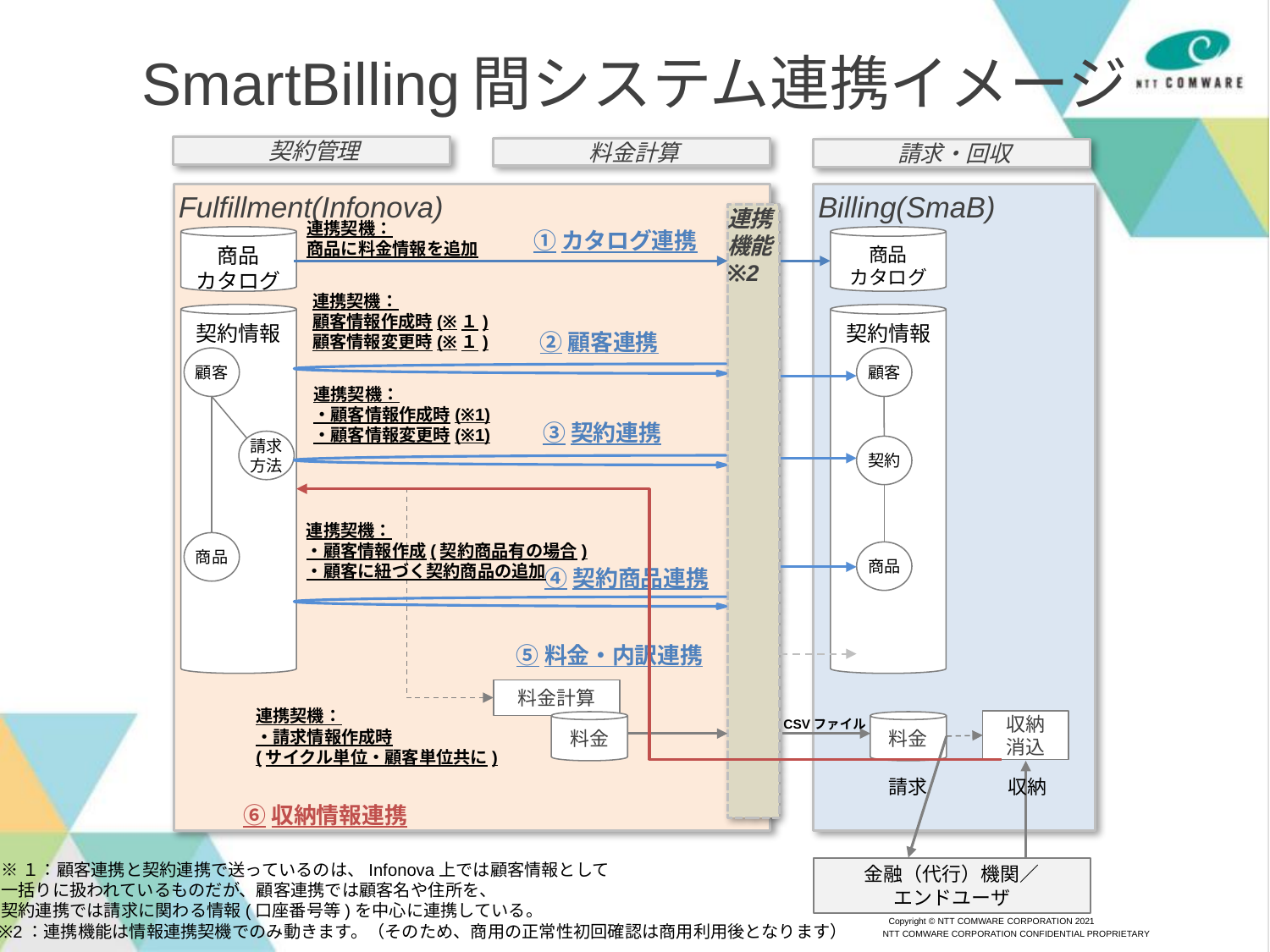

SmartBilling間システム連携イメージ
契約管理
料金計算
請求・回収
Fulfillment(Infonova)
Billing(SmaB)
連携機能
※2
連携契機：
商品に料金情報を追加
①カタログ連携
商品
カタログ
商品
カタログ
連携契機：
顧客情報作成時(※１)
顧客情報変更時(※１)
契約情報
契約情報
②顧客連携
顧客
顧客

連携契機：
・顧客情報作成時(※1)
・顧客情報変更時(※1)
③契約連携
請求
方法
契約

連携契機：
・顧客情報作成(契約商品有の場合)
・顧客に紐づく契約商品の追加
商品
商品
④契約商品連携

⑤料金・内訳連携
料金計算
連携契機：
・請求情報作成時
(サイクル単位・顧客単位共に)
収納
消込
CSVファイル
料金
料金
請求
収納
⑥収納情報連携
※１：顧客連携と契約連携で送っているのは、Infonova上では顧客情報として
一括りに扱われているものだが、顧客連携では顧客名や住所を、
契約連携では請求に関わる情報(口座番号等)を中心に連携している。
金融（代行）機関／
エンドユーザ
※2：連携機能は情報連携契機でのみ動きます。（そのため、商用の正常性初回確認は商用利用後となります）